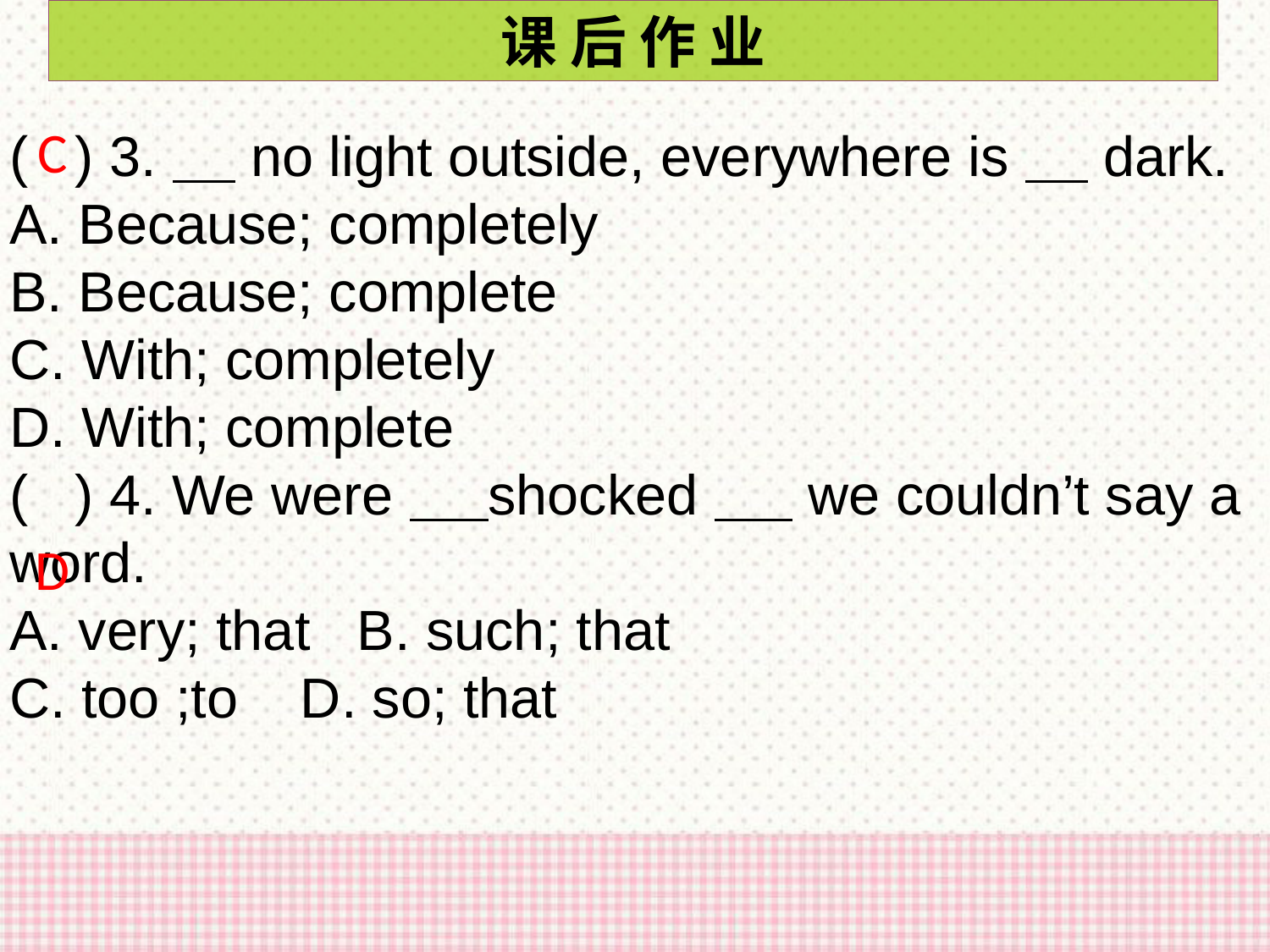

课 后 作 业
C
(   ) 3.      no light outside, everywhere is      dark.
A. Because; completely
B. Because; complete
C. With; completely
D. With; complete
(   ) 4. We were      shocked       we couldn’t say a word.
A. very; that   B. such; that
C. too ;to    D. so; that
D